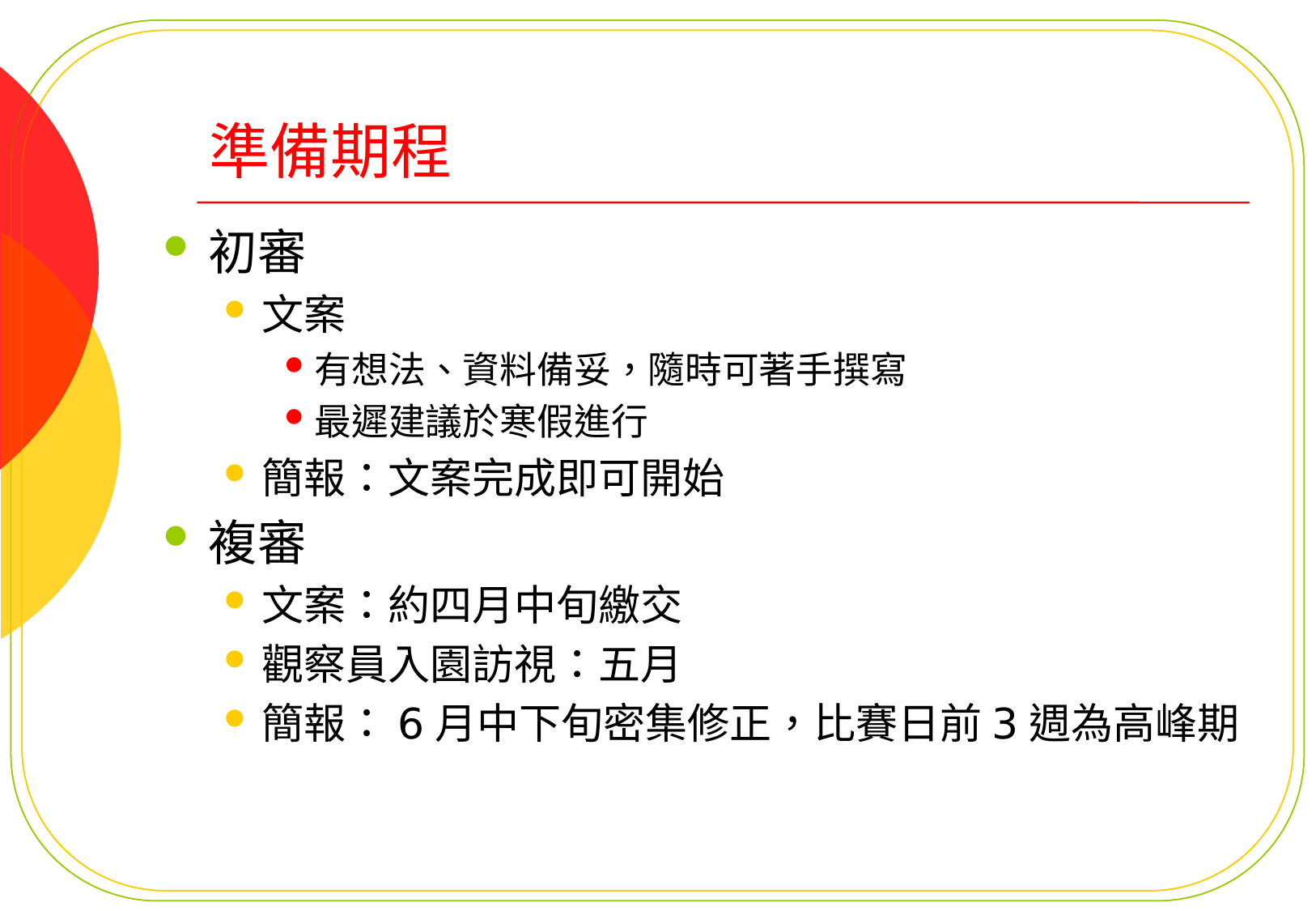

# 準備期程
初審
文案
有想法、資料備妥，隨時可著手撰寫
最遲建議於寒假進行
簡報：文案完成即可開始
複審
文案：約四月中旬繳交
觀察員入園訪視：五月
簡報：6月中下旬密集修正，比賽日前3週為高峰期